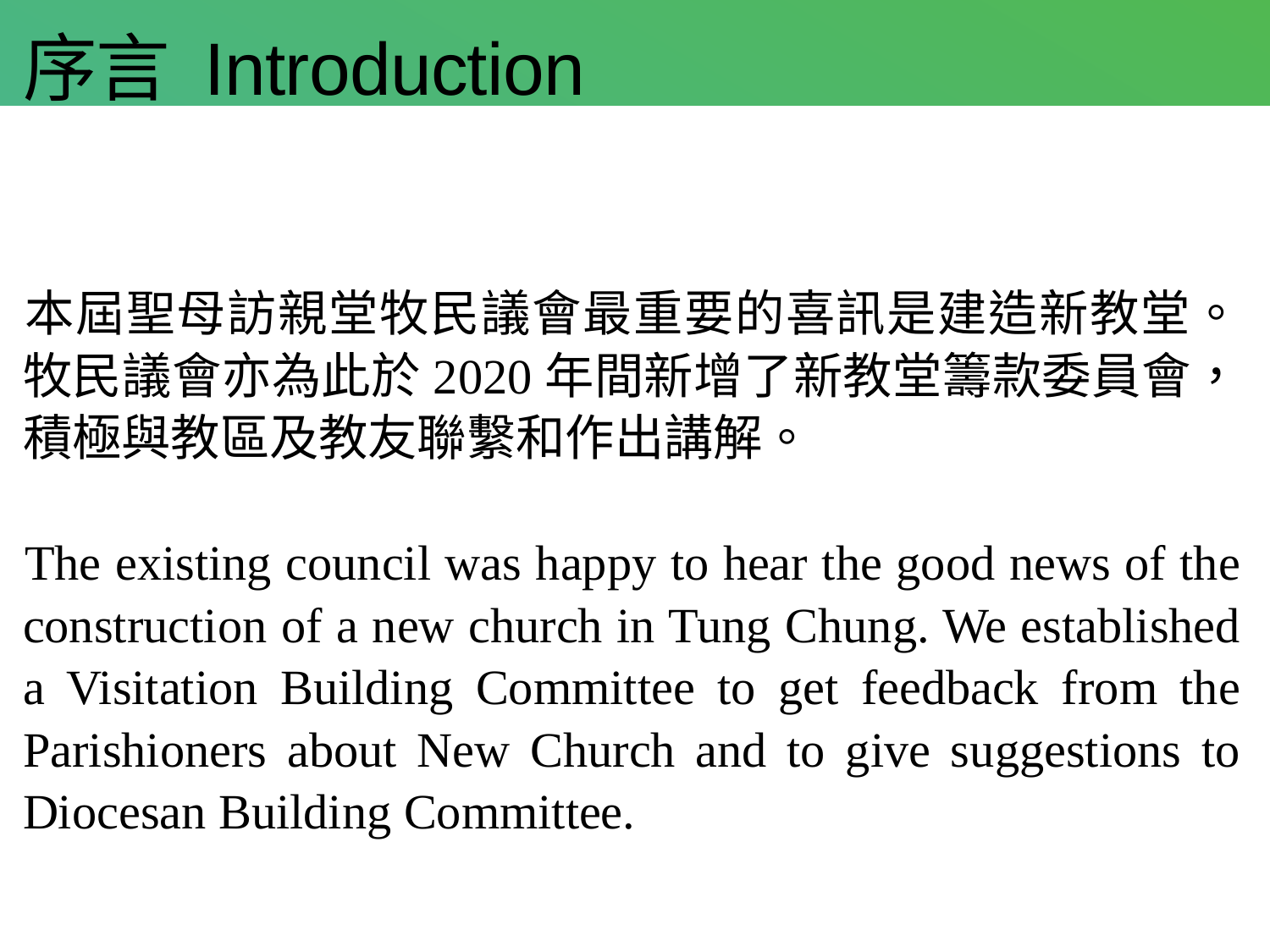

序言 Introduction

本屆聖母訪親堂牧民議會最重要的喜訊是建造新教堂。牧民議會亦為此於2020年間新增了新教堂籌款委員會，積極與教區及教友聯繫和作出講解。

The existing council was happy to hear the good news of the construction of a new church in Tung Chung. We established a Visitation Building Committee to get feedback from the Parishioners about New Church and to give suggestions to Diocesan Building Committee.

#